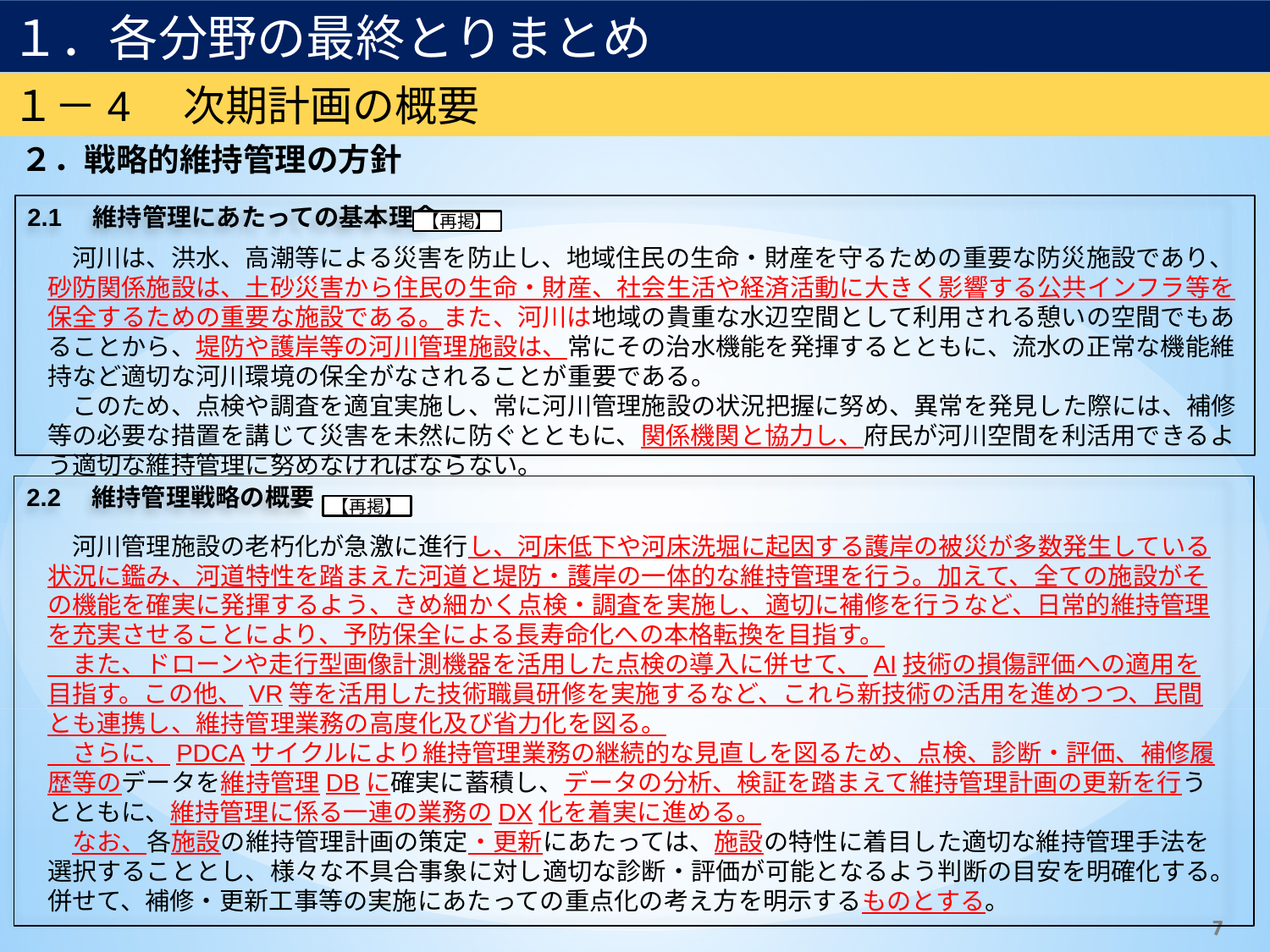

１．各分野の最終とりまとめ
１－4　次期計画の概要
２．戦略的維持管理の方針
2.1　維持管理にあたっての基本理念
【再掲】
　河川は、洪水、高潮等による災害を防止し、地域住民の生命・財産を守るための重要な防災施設であり、砂防関係施設は、土砂災害から住民の生命・財産、社会生活や経済活動に大きく影響する公共インフラ等を保全するための重要な施設である。また、河川は地域の貴重な水辺空間として利用される憩いの空間でもあることから、堤防や護岸等の河川管理施設は、常にその治水機能を発揮するとともに、流水の正常な機能維持など適切な河川環境の保全がなされることが重要である。
　このため、点検や調査を適宜実施し、常に河川管理施設の状況把握に努め、異常を発見した際には、補修等の必要な措置を講じて災害を未然に防ぐとともに、関係機関と協力し、府民が河川空間を利活用できるよう適切な維持管理に努めなければならない。
2.2　維持管理戦略の概要
【再掲】
　河川管理施設の老朽化が急激に進行し、河床低下や河床洗堀に起因する護岸の被災が多数発生している状況に鑑み、河道特性を踏まえた河道と堤防・護岸の一体的な維持管理を行う。加えて、全ての施設がその機能を確実に発揮するよう、きめ細かく点検・調査を実施し、適切に補修を行うなど、日常的維持管理を充実させることにより、予防保全による長寿命化への本格転換を目指す。
　また、ドローンや走行型画像計測機器を活用した点検の導入に併せて、 AI技術の損傷評価への適用を目指す。この他、VR等を活用した技術職員研修を実施するなど、これら新技術の活用を進めつつ、民間とも連携し、維持管理業務の高度化及び省力化を図る。
　さらに、PDCAサイクルにより維持管理業務の継続的な見直しを図るため、点検、診断・評価、補修履歴等のデータを維持管理DBに確実に蓄積し、データの分析、検証を踏まえて維持管理計画の更新を行うとともに、維持管理に係る一連の業務のDX化を着実に進める。
　なお、各施設の維持管理計画の策定・更新にあたっては、施設の特性に着目した適切な維持管理手法を選択することとし、様々な不具合事象に対し適切な診断・評価が可能となるよう判断の目安を明確化する。併せて、補修・更新工事等の実施にあたっての重点化の考え方を明示するものとする。
7